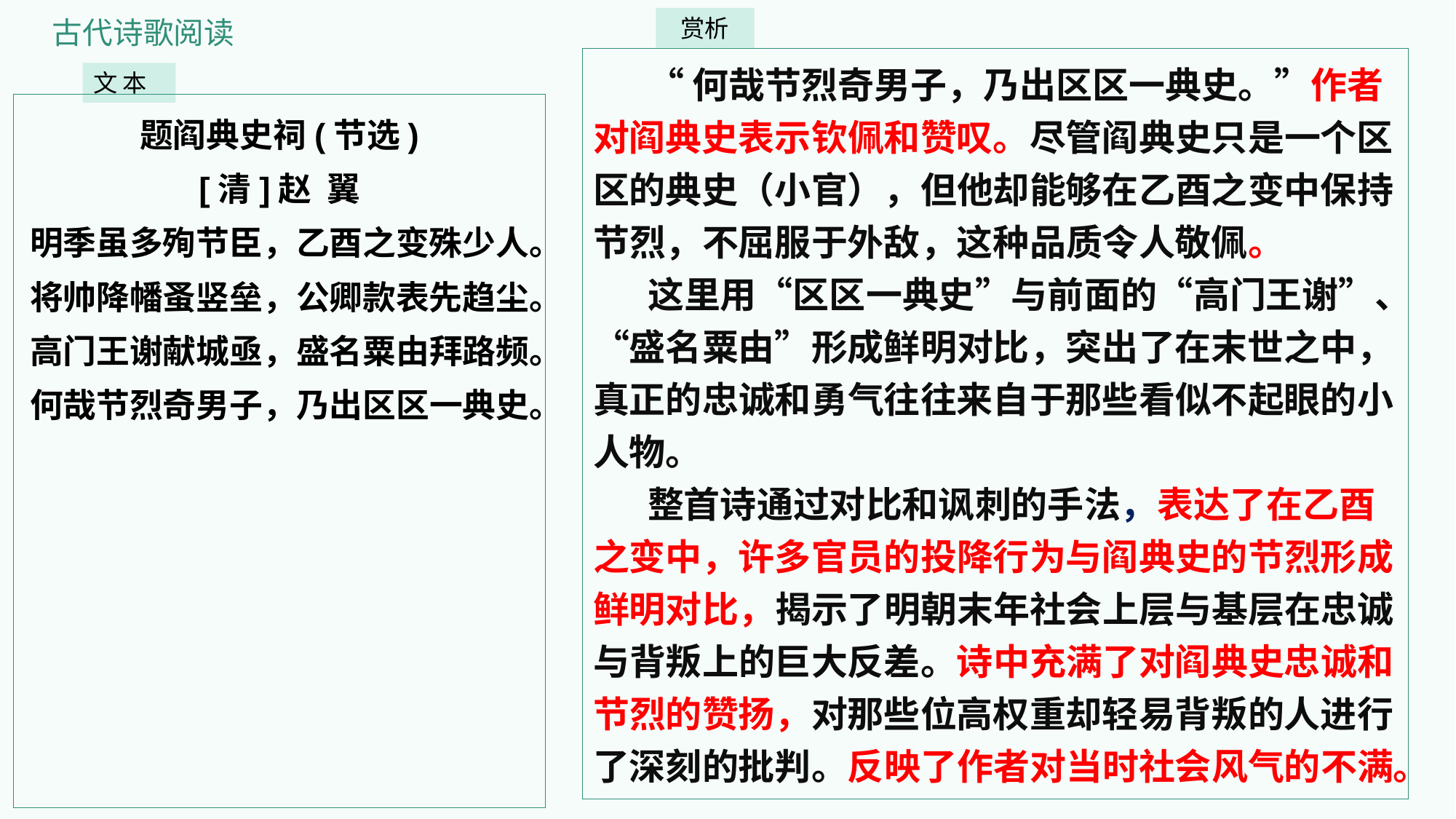

古代诗歌阅读
赏析
“何哉节烈奇男子，乃出区区一典史。”作者对阎典史表示钦佩和赞叹。尽管阎典史只是一个区区的典史（小官），但他却能够在乙酉之变中保持节烈，不屈服于外敌，这种品质令人敬佩。
这里用“区区一典史”与前面的“高门王谢”、“盛名粟由”形成鲜明对比，突出了在末世之中，真正的忠诚和勇气往往来自于那些看似不起眼的小人物。
整首诗通过对比和讽刺的手法，表达了在乙酉之变中，许多官员的投降行为与阎典史的节烈形成鲜明对比，揭示了明朝末年社会上层与基层在忠诚与背叛上的巨大反差。诗中充满了对阎典史忠诚和节烈的赞扬，对那些位高权重却轻易背叛的人进行了深刻的批判。反映了作者对当时社会风气的不满。
文 本
题阎典史祠(节选)
[清]赵  翼
明季虽多殉节臣，乙酉之变殊少人。
将帅降幡蚤竖垒，公卿款表先趋尘。
高门王谢献城亟，盛名粟由拜路频。
何哉节烈奇男子，乃出区区一典史。